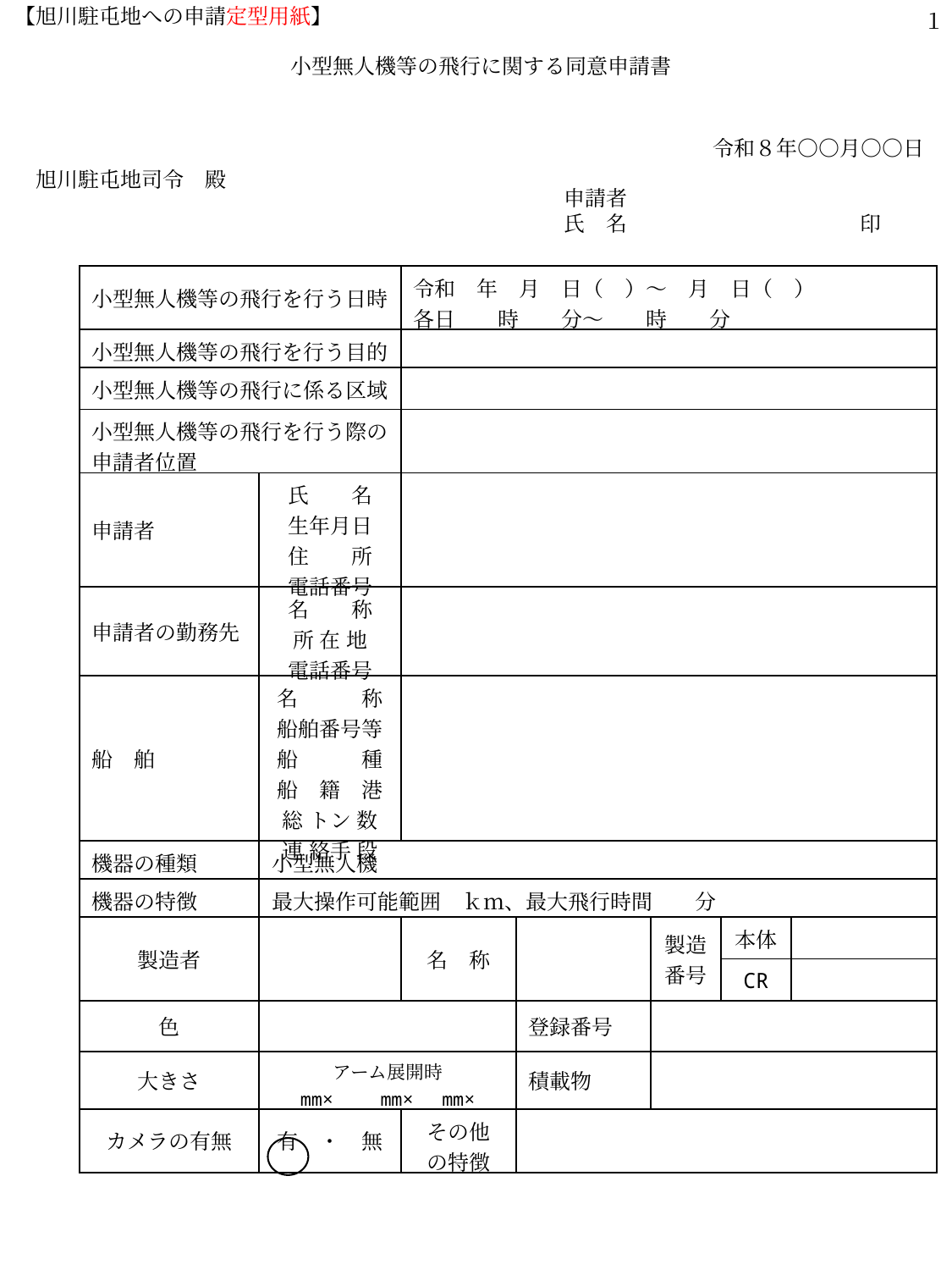

【旭川駐屯地への申請定型用紙】
１
小型無人機等の飛行に関する同意申請書
令和８年○○月○○日
　旭川駐屯地司令　殿
申請者
氏　名　　　　　　　　　　　印
| 小型無人機等の飛行を行う日時 |  | 令和　年　月　日（　）～　月　日（　） 各日　　時　　分～　　時　　分 |  |  |  |  |
| --- | --- | --- | --- | --- | --- | --- |
| 小型無人機等の飛行を行う目的 |  |  |  |  |  |  |
| 小型無人機等の飛行に係る区域 |  |  |  |  |  |  |
| 小型無人機等の飛行を行う際の 申請者位置 |  |  |  |  |  |  |
| 申請者 | 氏　　名 生年月日 住　　所 電話番号 |  |  |  |  |  |
| 申請者の勤務先 | 名　　称 所 在 地 電話番号 |  |  |  |  |  |
| 船　舶 | 名　　　称 船舶番号等 船　　　種 船　籍　港 総 トン 数 連 絡手 段 |  |  |  |  |  |
| 機器の種類 | 小型無人機 |  |  |  |  |  |
| 機器の特徴 | 最大操作可能範囲　ｋｍ、最大飛行時間　　分 |  |  |  |  |  |
| 製造者 |  | 名　称 |  | 製造番号 | 本体 |  |
|  |  |  |  |  | CR |  |
| 色 |  |  | 登録番号 |  |  |  |
| 大きさ | アーム展開時 mm×　　mm×　mm× |  | 積載物 |  |  |  |
| カメラの有無 | 有　・　無 | その他 の特徴 |  |  |  |  |